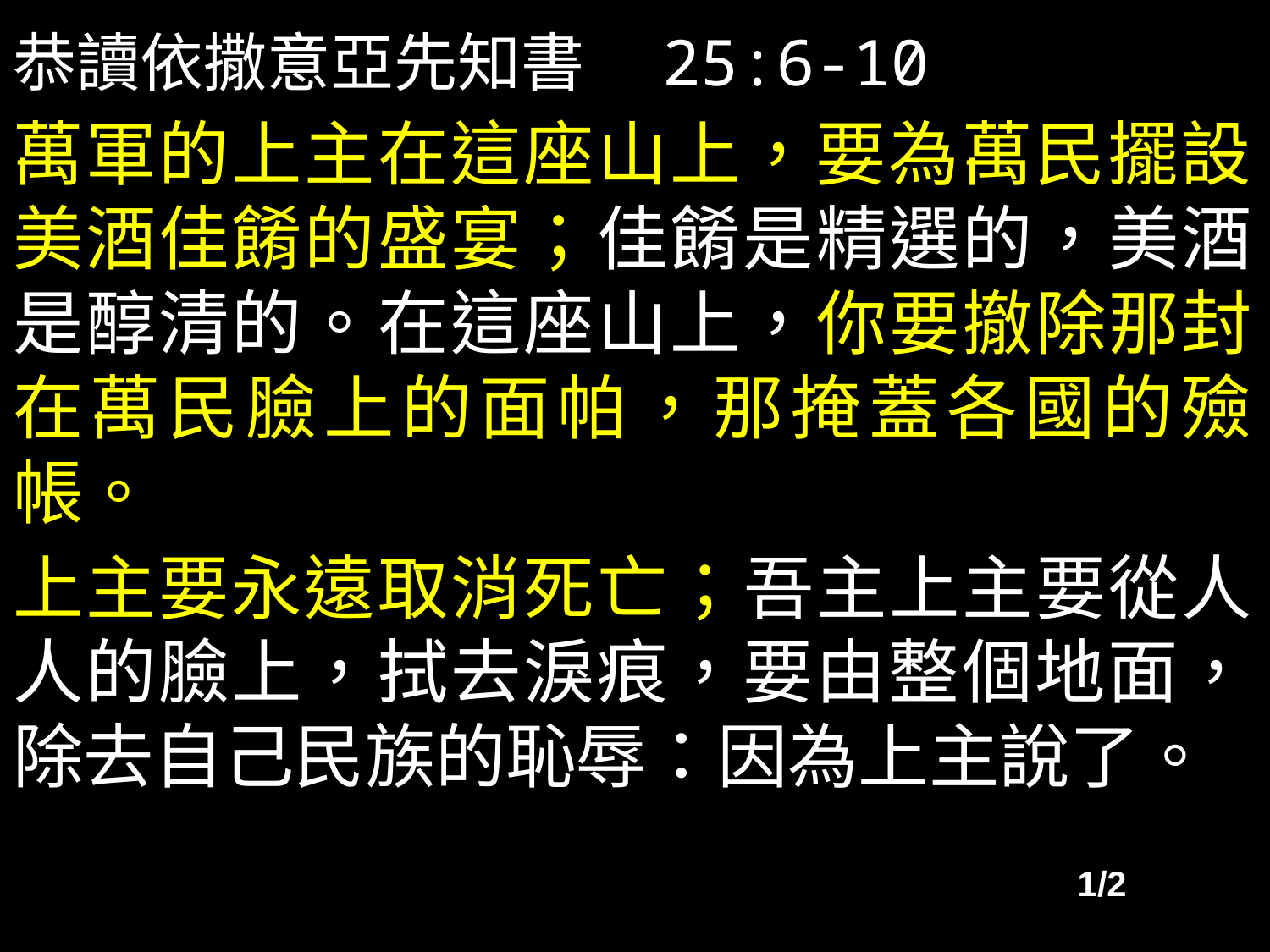

恭讀依撒意亞先知書　25:6-10
萬軍的上主在這座山上，要為萬民擺設美酒佳餚的盛宴；佳餚是精選的，美酒是醇清的。在這座山上，你要撤除那封在萬民臉上的面帕，那掩蓋各國的殮帳。
上主要永遠取消死亡；吾主上主要從人人的臉上，拭去淚痕，要由整個地面，除去自己民族的恥辱：因為上主說了。
1/2